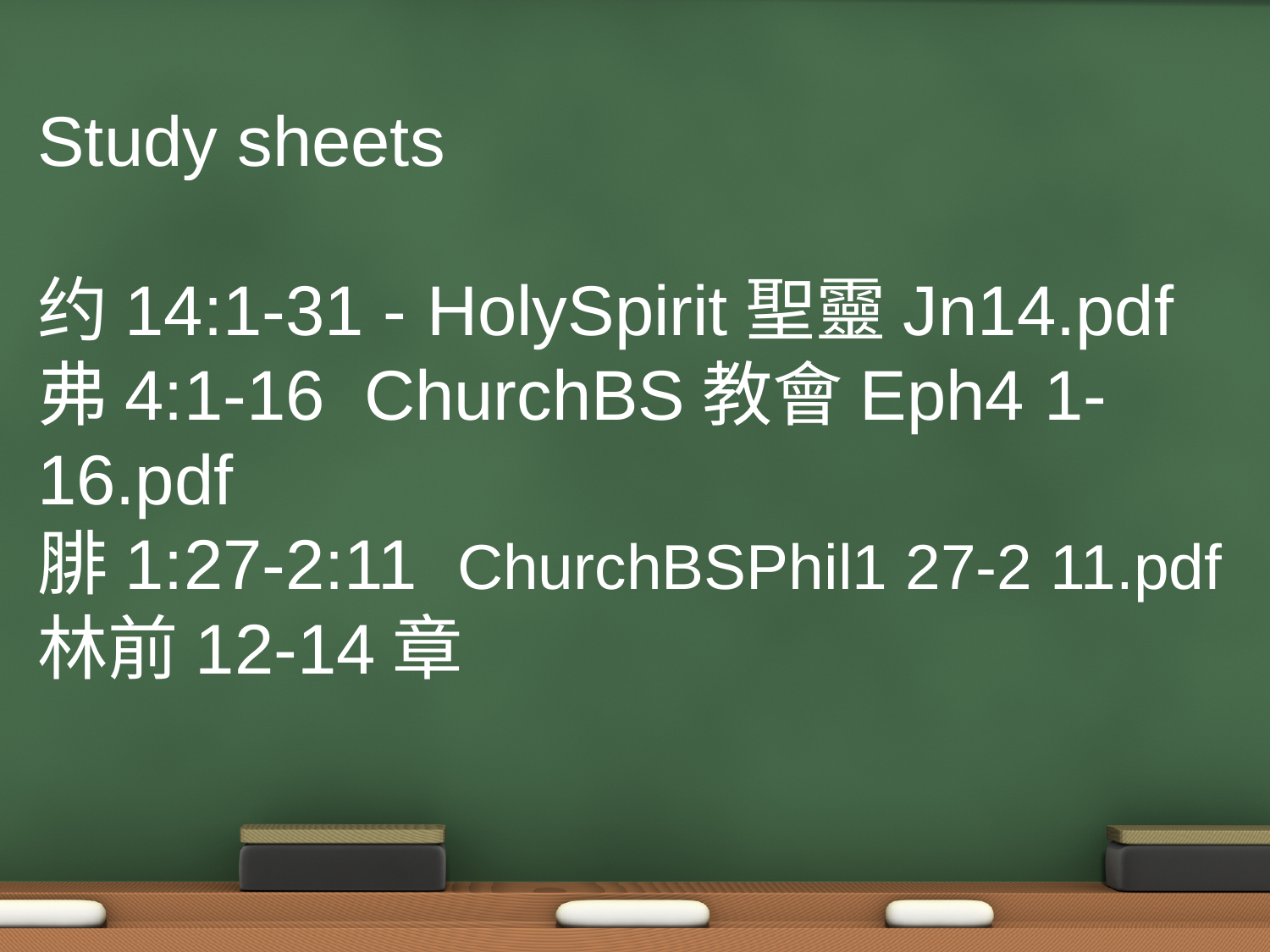

Study sheets

约14:1-31 - HolySpirit聖靈Jn14.pdf
弗4:1-16  ChurchBS教會Eph4 1-16.pdf
腓1:27-2:11  ChurchBSPhil1 27-2 11.pdf
林前12-14章